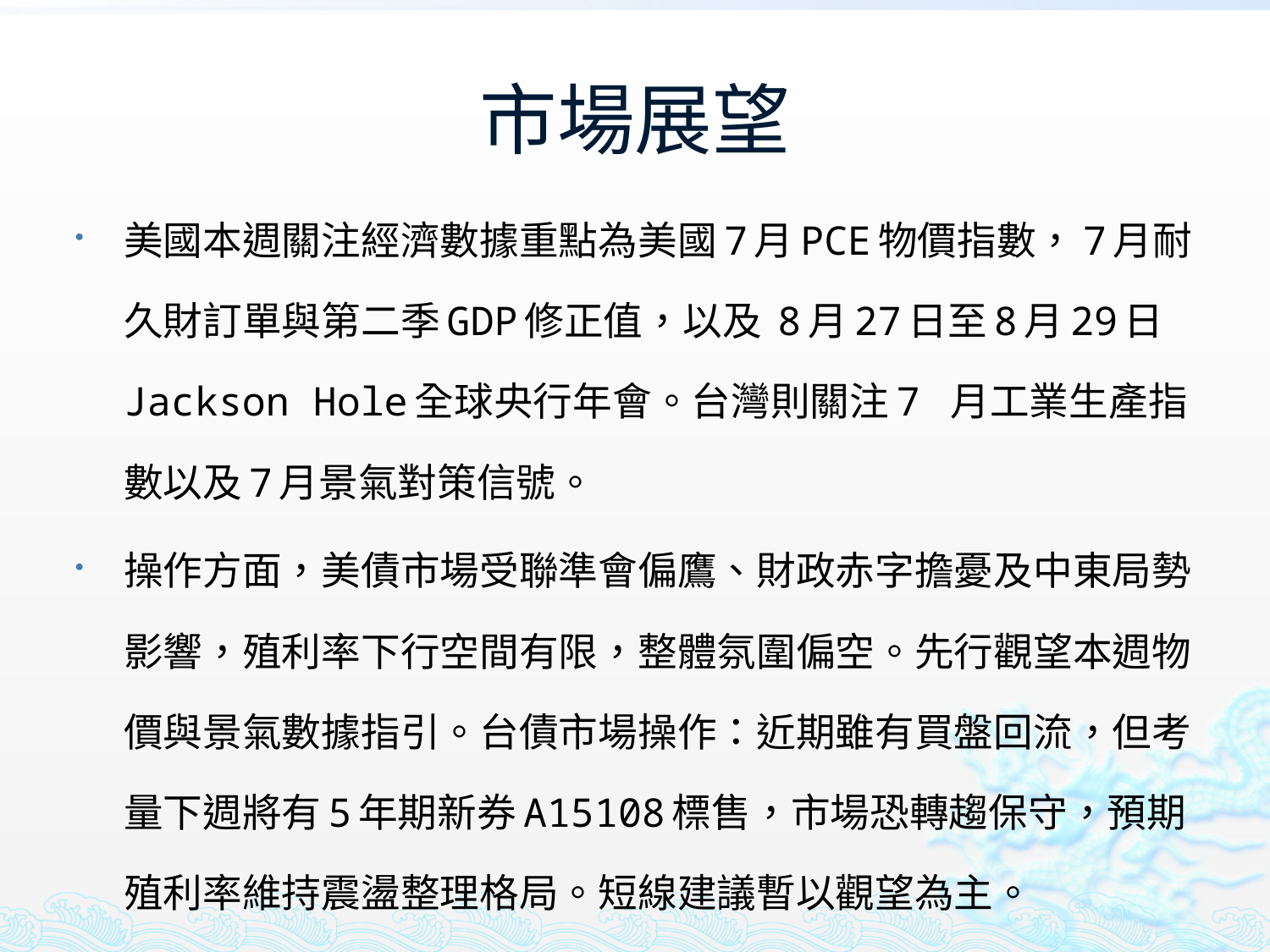

# 市場展望
美國本週關注經濟數據重點為美國7月PCE物價指數，7月耐久財訂單與第二季GDP修正值，以及 8月27日至8月29日Jackson Hole全球央行年會。台灣則關注7 月工業生產指數以及7月景氣對策信號。
操作方面，美債市場受聯準會偏鷹、財政赤字擔憂及中東局勢影響，殖利率下行空間有限，整體氛圍偏空。先行觀望本週物價與景氣數據指引。台債市場操作：近期雖有買盤回流，但考量下週將有5年期新券A15108標售，市場恐轉趨保守，預期殖利率維持震盪整理格局。短線建議暫以觀望為主。